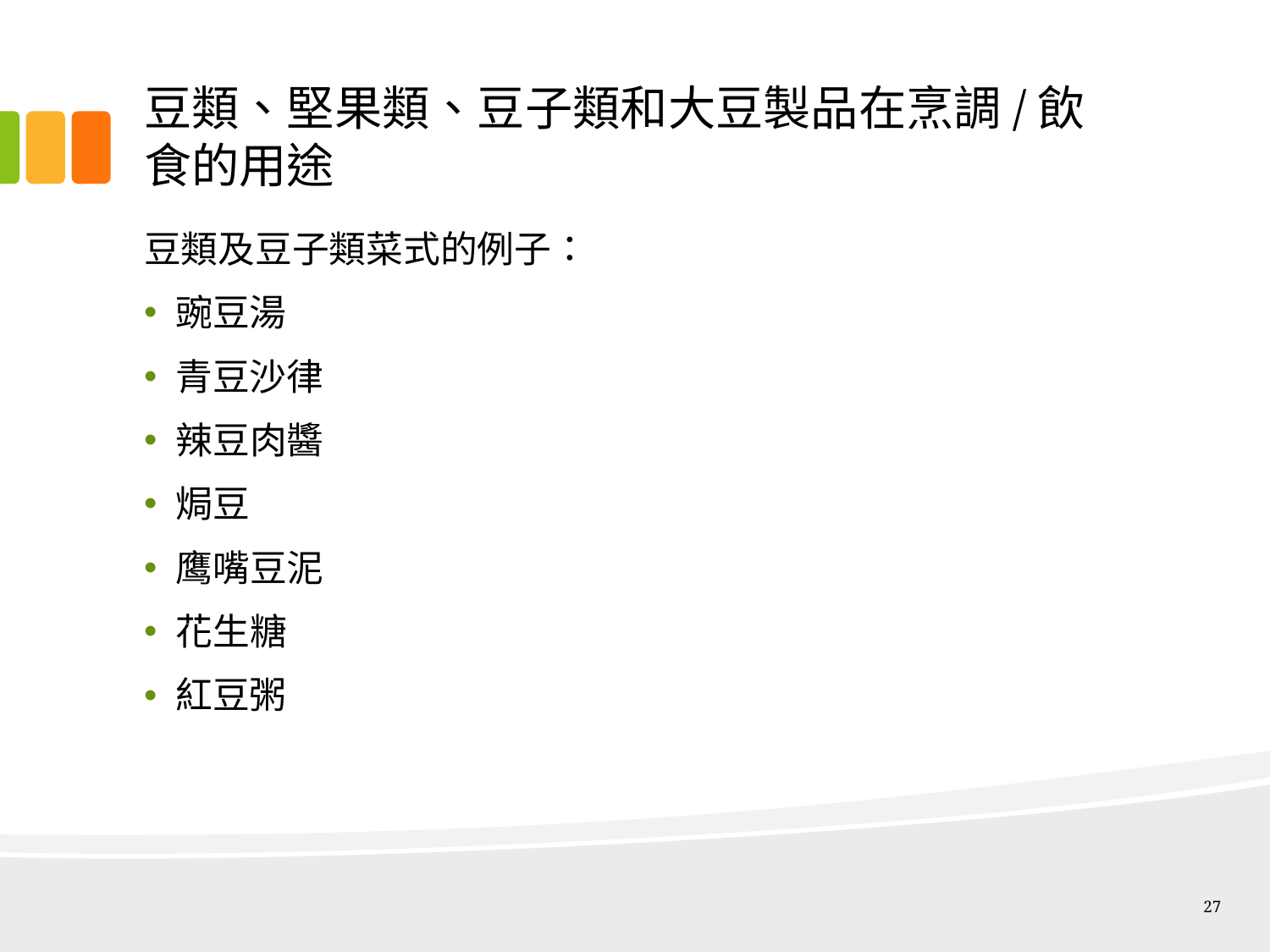

# 豆類、堅果類、豆子類和大豆製品在烹調/飲食的用途
豆類及豆子類菜式的例子：
豌豆湯
青豆沙律
辣豆肉醬
焗豆
鹰嘴豆泥
花生糖
紅豆粥
27